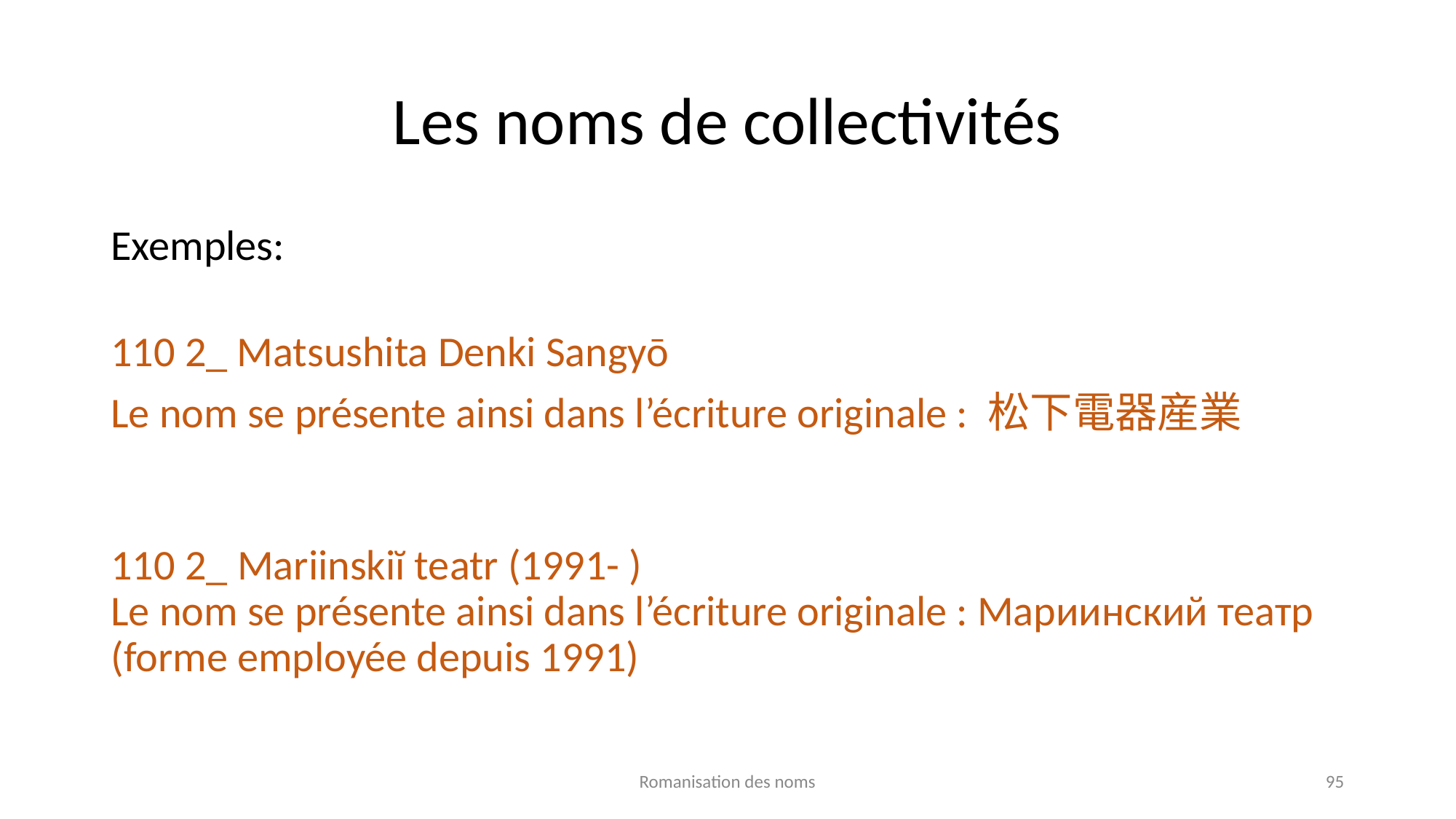

# Les noms de collectivités
Exemples:

110 2_ Matsushita Denki Sangyō
Le nom se présente ainsi dans l’écriture originale : 松下電器産業

110 2_ Mariinskiĭ teatr (1991- )
Le nom se présente ainsi dans l’écriture originale : Мариинский театр (forme employée depuis 1991)

Romanisation des noms
95